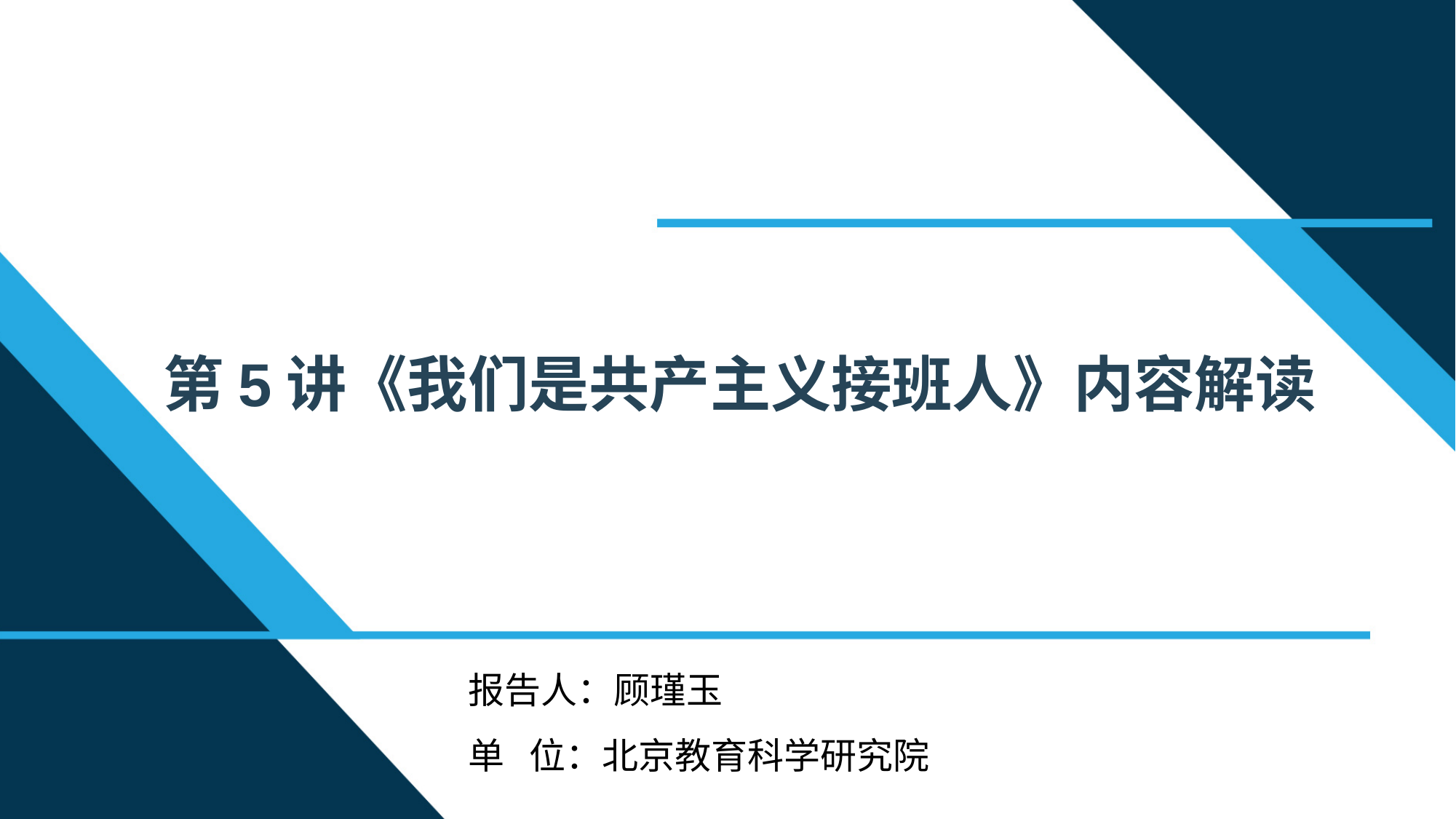

第5讲《我们是共产主义接班人》内容解读

报告人：顾瑾玉
单   位：北京教育科学研究院